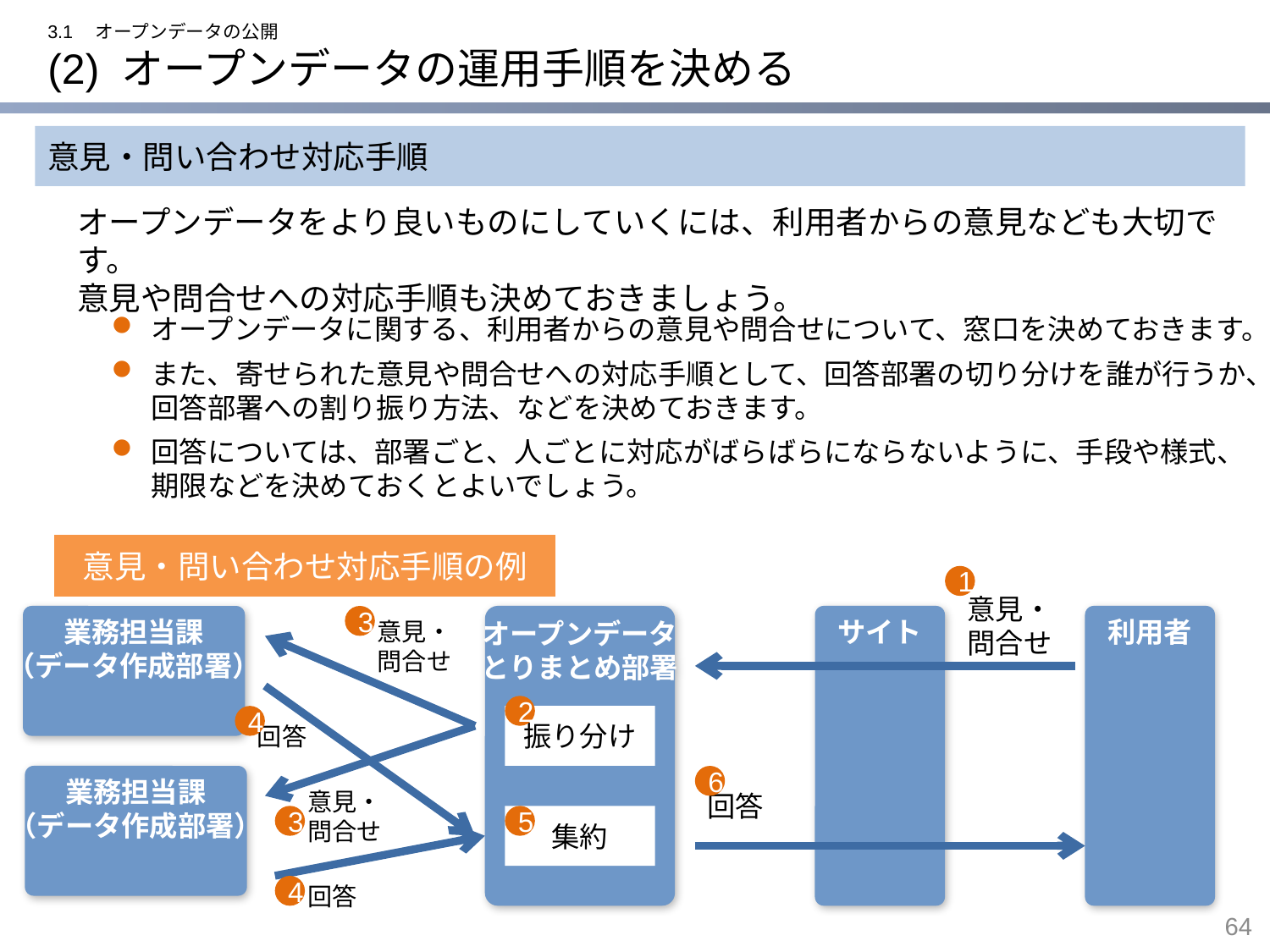

3.1　オープンデータの公開
# (2) オープンデータの運用手順を決める
意見・問い合わせ対応手順
オープンデータをより良いものにしていくには、利用者からの意見なども大切です。
意見や問合せへの対応手順も決めておきましょう。
オープンデータに関する、利用者からの意見や問合せについて、窓口を決めておきます。
また、寄せられた意見や問合せへの対応手順として、回答部署の切り分けを誰が行うか、回答部署への割り振り方法、などを決めておきます。
回答については、部署ごと、人ごとに対応がばらばらにならないように、手段や様式、期限などを決めておくとよいでしょう。
意見・問い合わせ対応手順の例
1
意見・
問合せ
3
オープンデータ
とりまとめ部署
サイト
利用者
業務担当課
（データ作成部署）
意見・
問合せ
2
4
回答
振り分け
6
業務担当課
（データ作成部署）
回答
意見・
問合せ
3
集約
5
回答
4
64